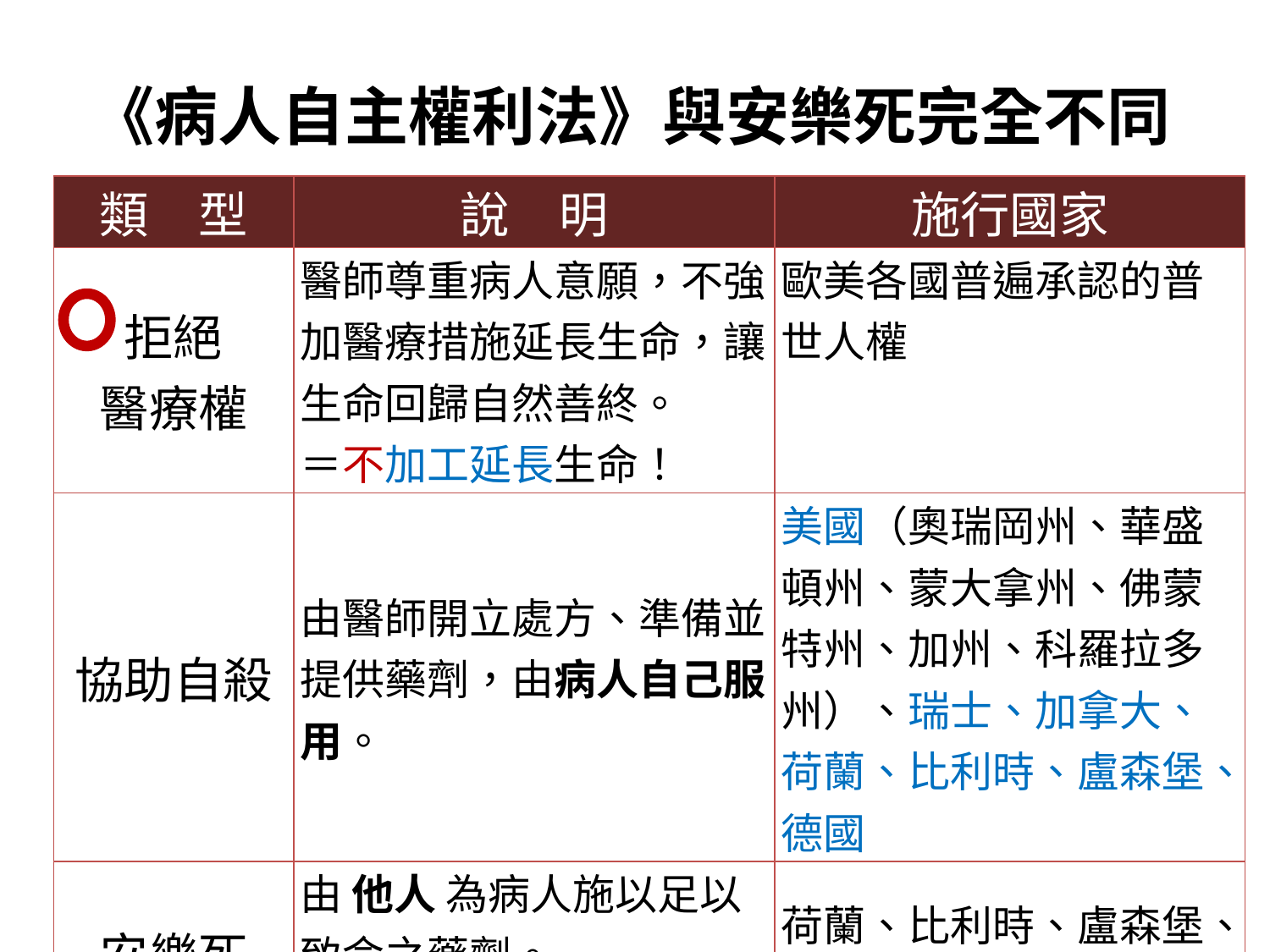

《病人自主權利法》與安樂死完全不同
| 類　型 | 說　明 | 施行國家 |
| --- | --- | --- |
| 拒絕 醫療權 | 醫師尊重病人意願，不強加醫療措施延長生命，讓生命回歸自然善終。 ＝不加工延長生命！ | 歐美各國普遍承認的普世人權 |
| 協助自殺 | 由醫師開立處方、準備並提供藥劑，由病人自己服用。 | 美國（奧瑞岡州、華盛頓州、蒙大拿州、佛蒙特州、加州、科羅拉多州）、瑞士、加拿大、荷蘭、比利時、盧森堡、德國 |
| 安樂死 | 由 他人 為病人施以足以致命之藥劑。 ＝加工縮短生命！ | 荷蘭、比利時、盧森堡、哥倫比亞、加拿大 |